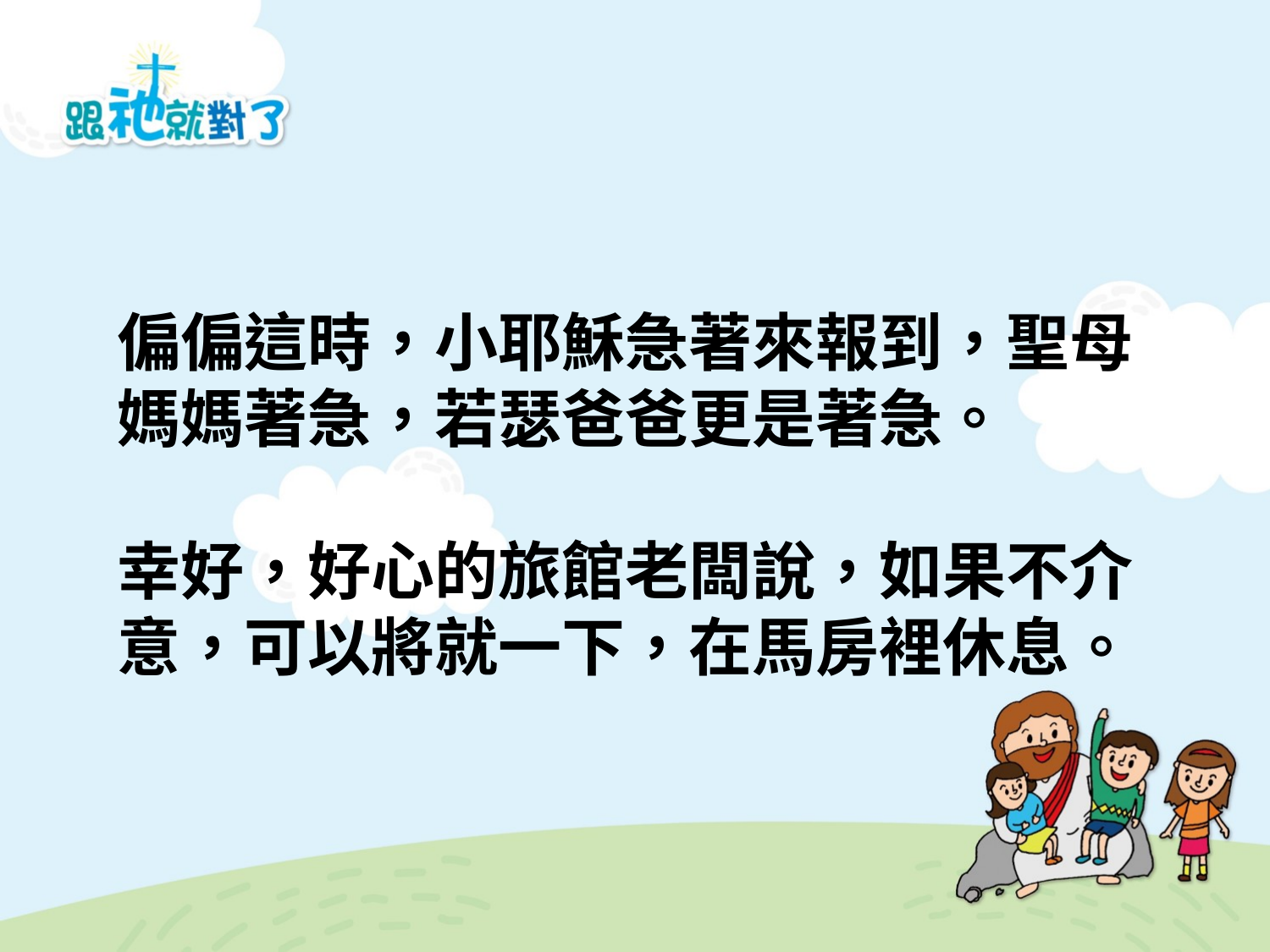

偏偏這時，小耶穌急著來報到，聖母媽媽著急，若瑟爸爸更是著急。

幸好，好心的旅館老闆說，如果不介意，可以將就一下，在馬房裡休息。